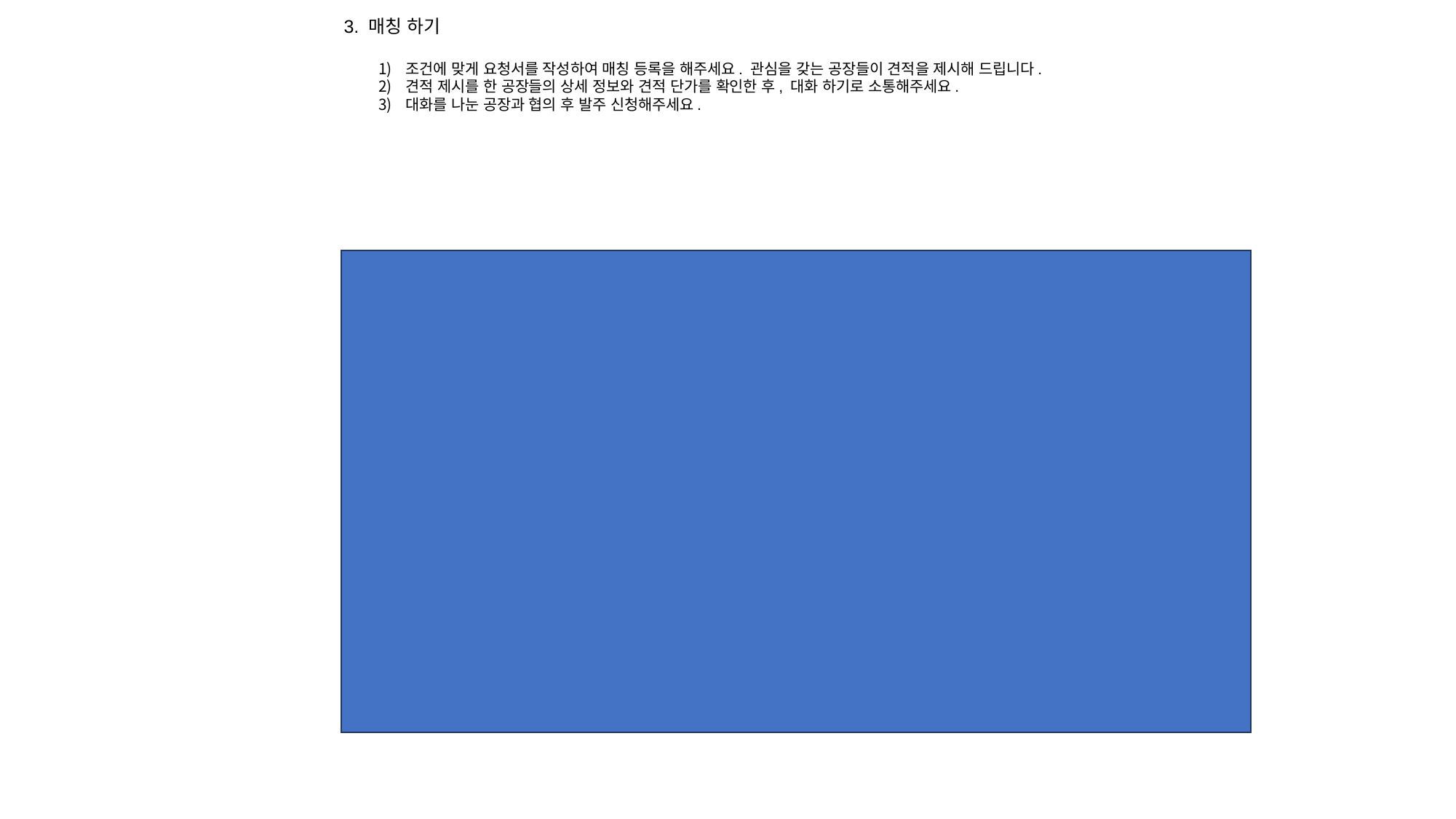

3. 매칭 하기
조건에 맞게 요청서를 작성하여 매칭 등록을 해주세요. 관심을 갖는 공장들이 견적을 제시해 드립니다.
견적 제시를 한 공장들의 상세 정보와 견적 단가를 확인한 후, 대화 하기로 소통해주세요.
대화를 나눈 공장과 협의 후 발주 신청해주세요.